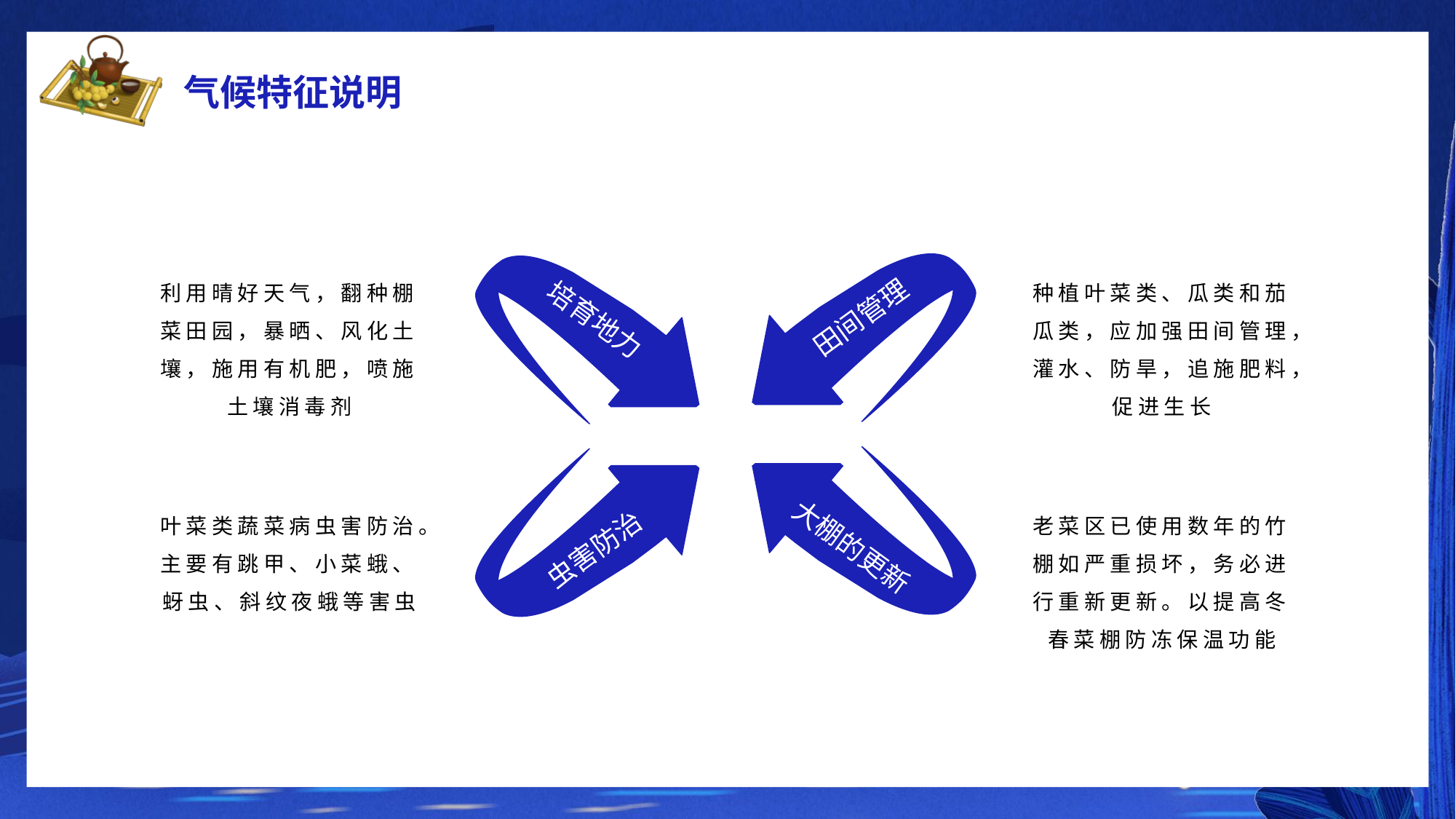

气候特征说明

田间管理
培育地力

大棚的更新
虫害防治
利用晴好天气，翻种棚菜田园，暴晒、风化土壤，施用有机肥，喷施土壤消毒剂
种植叶菜类、瓜类和茄瓜类，应加强田间管理，灌水、防旱，追施肥料，促进生长
叶菜类蔬菜病虫害防治。主要有跳甲、小菜蛾、蚜虫、斜纹夜蛾等害虫
老菜区已使用数年的竹棚如严重损坏，务必进行重新更新。以提高冬春菜棚防冻保温功能
节日PPT模板 http:// www.PPT818.com/jieri/